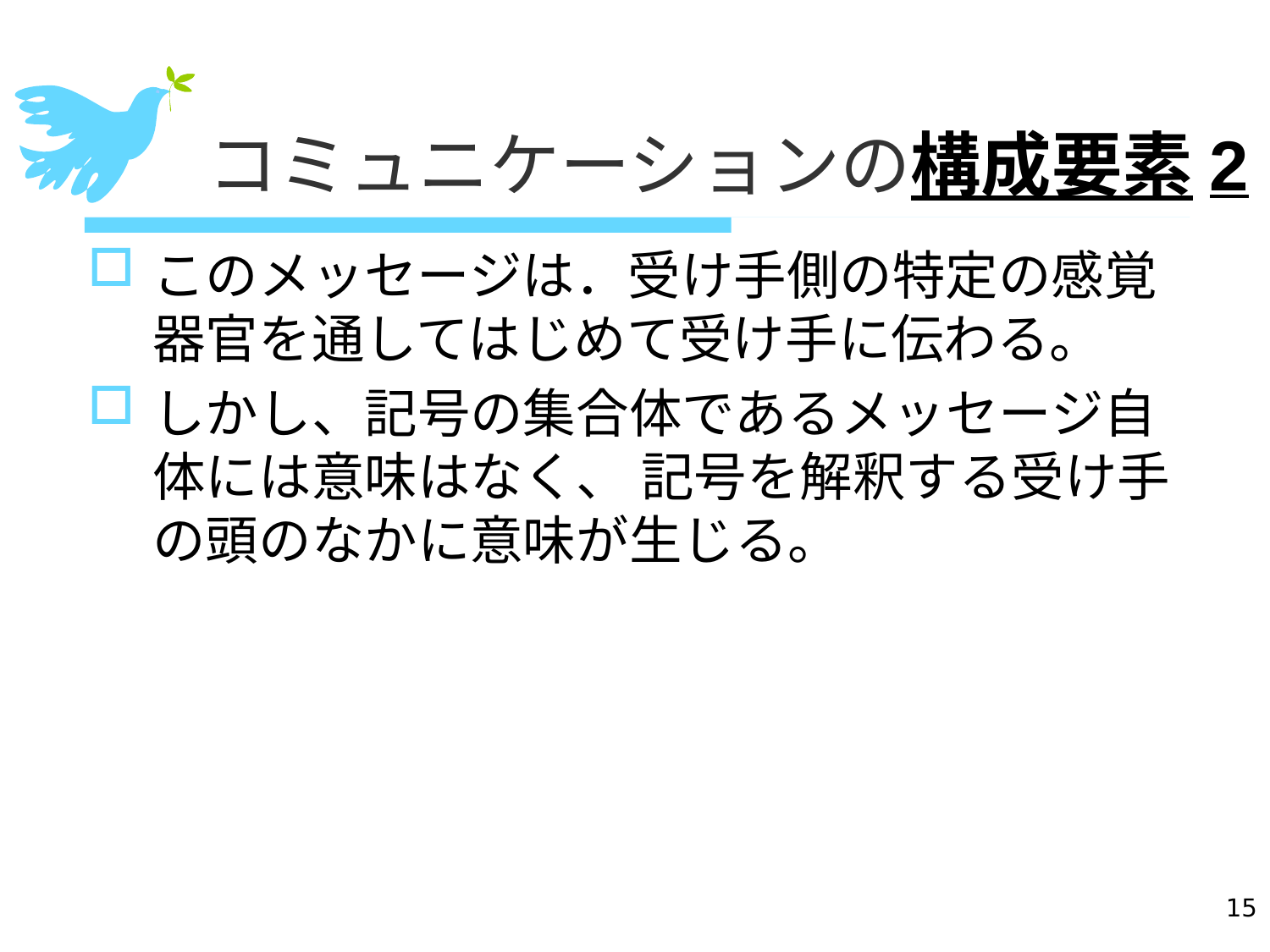

# コミュニケーションの構成要素2
このメッセージは．受け手側の特定の感覚器官を通してはじめて受け手に伝わる。
しかし、記号の集合体であるメッセージ自体には意味はなく、 記号を解釈する受け手の頭のなかに意味が生じる。
15